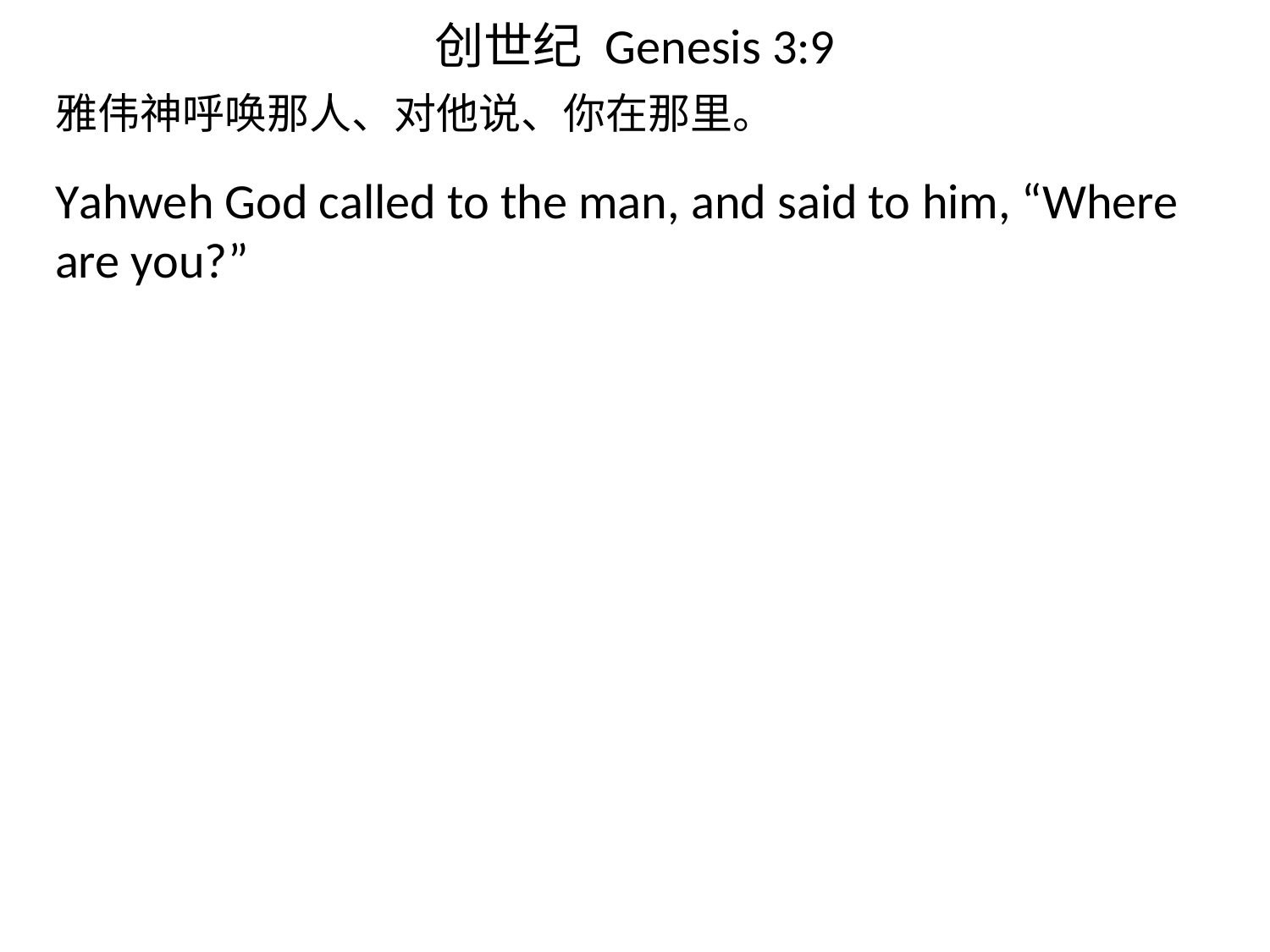

# 创世纪 Genesis 3:9
雅伟神呼唤那人、对他说、你在那里。

Yahweh God called to the man, and said to him, “Where are you?”